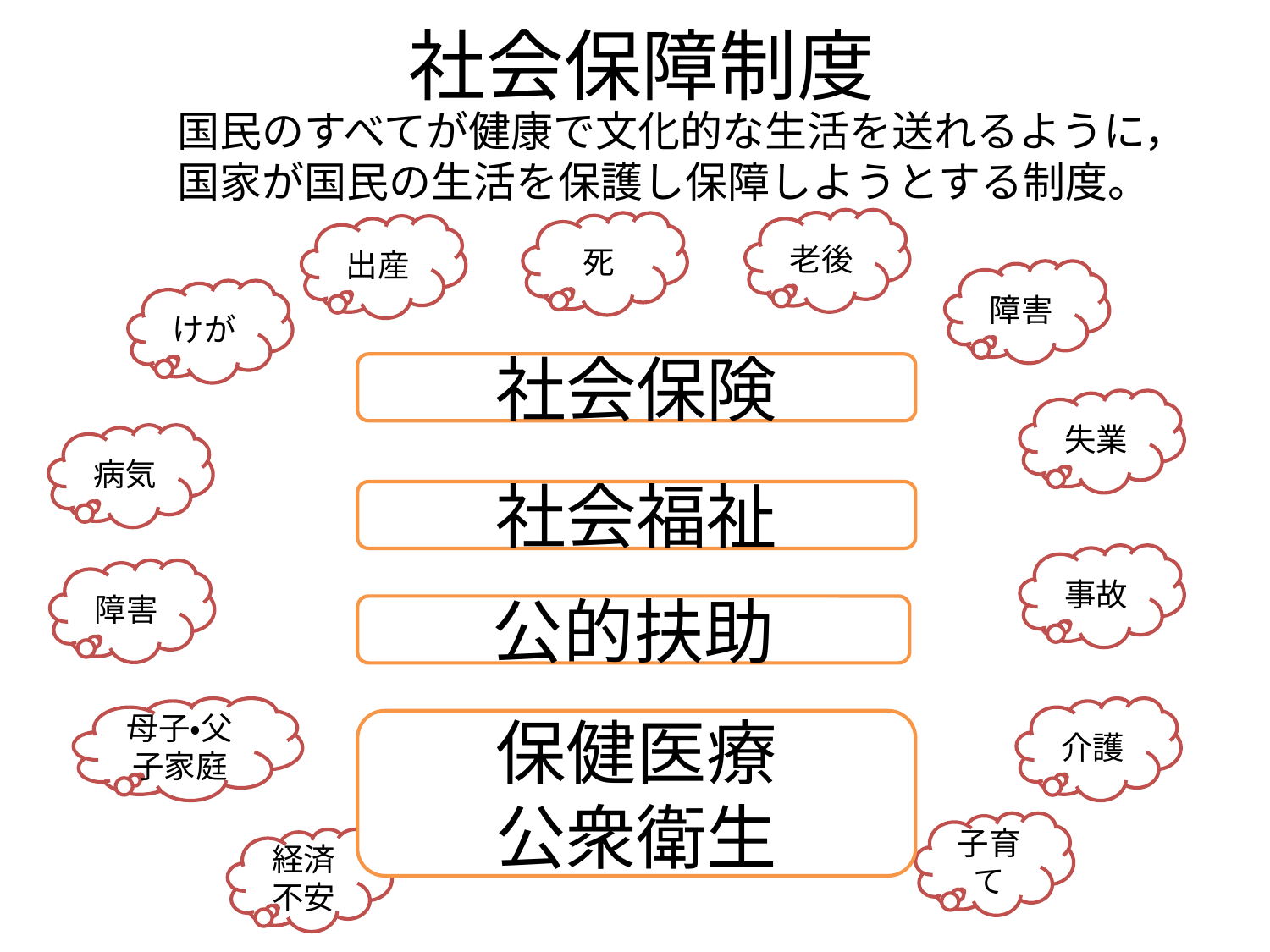

# 社会保障制度
国民のすべてが健康で文化的な生活を送れるように，国家が国民の生活を保護し保障しようとする制度。
老後
死
出産
障害
けが
社会保険
失業
病気
社会福祉
事故
障害
公的扶助
介護
母子・父子家庭
保健医療
公衆衛生
子育て
経済不安